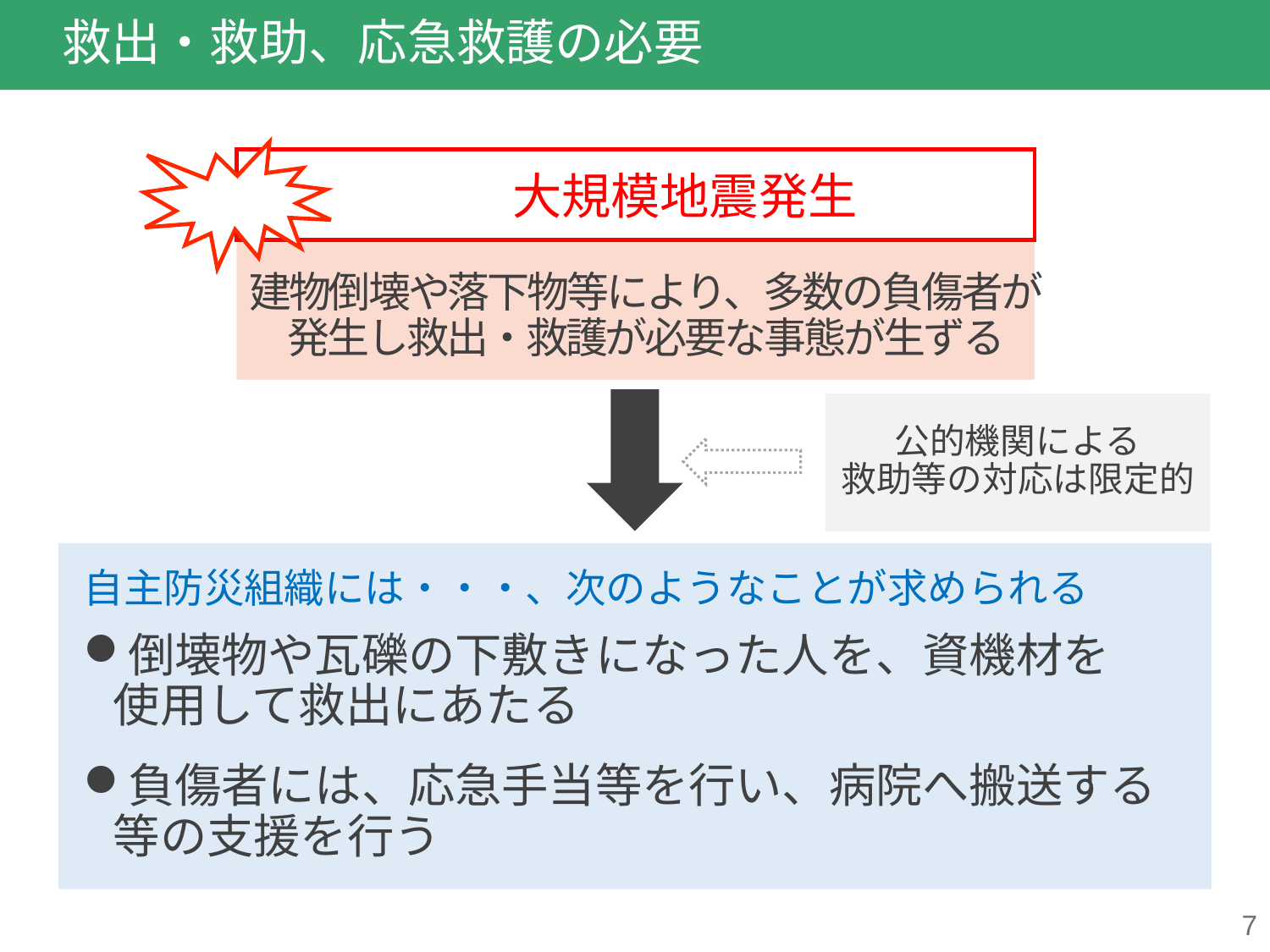

# 救出・救助、応急救護の必要

　　大規模地震発生
建物倒壊や落下物等により、多数の負傷者が
発生し救出・救護が必要な事態が生ずる

公的機関による
救助等の対応は限定的

自主防災組織には・・・、次のようなことが求められる
倒壊物や瓦礫の下敷きになった人を、資機材を
使用して救出にあたる
負傷者には、応急手当等を行い、病院へ搬送する等の支援を行う
7